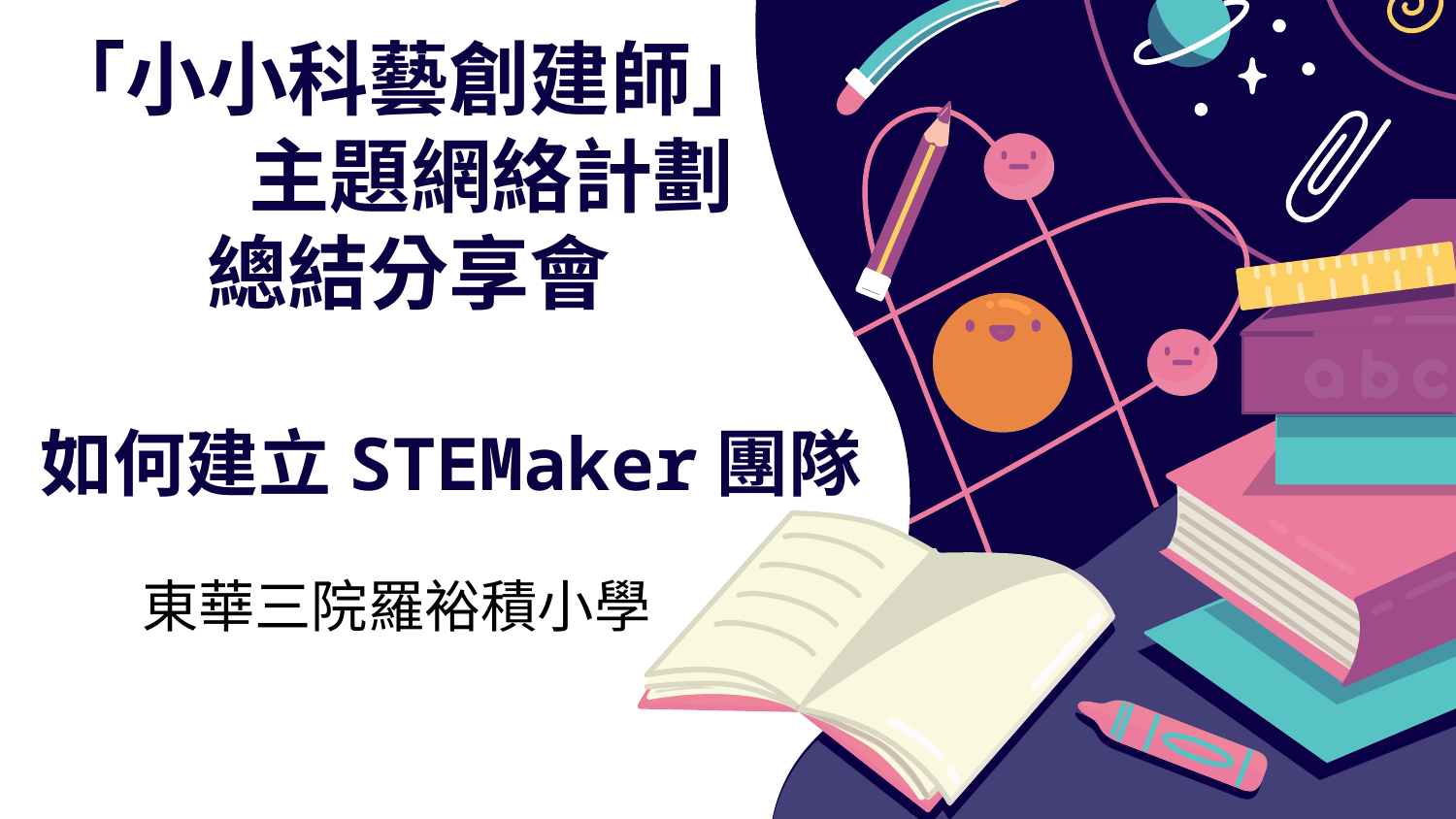

# 「小小科藝創建師」          主題網絡計劃 總結分享會

如何建立STEMaker團隊
東華三院羅裕積小學